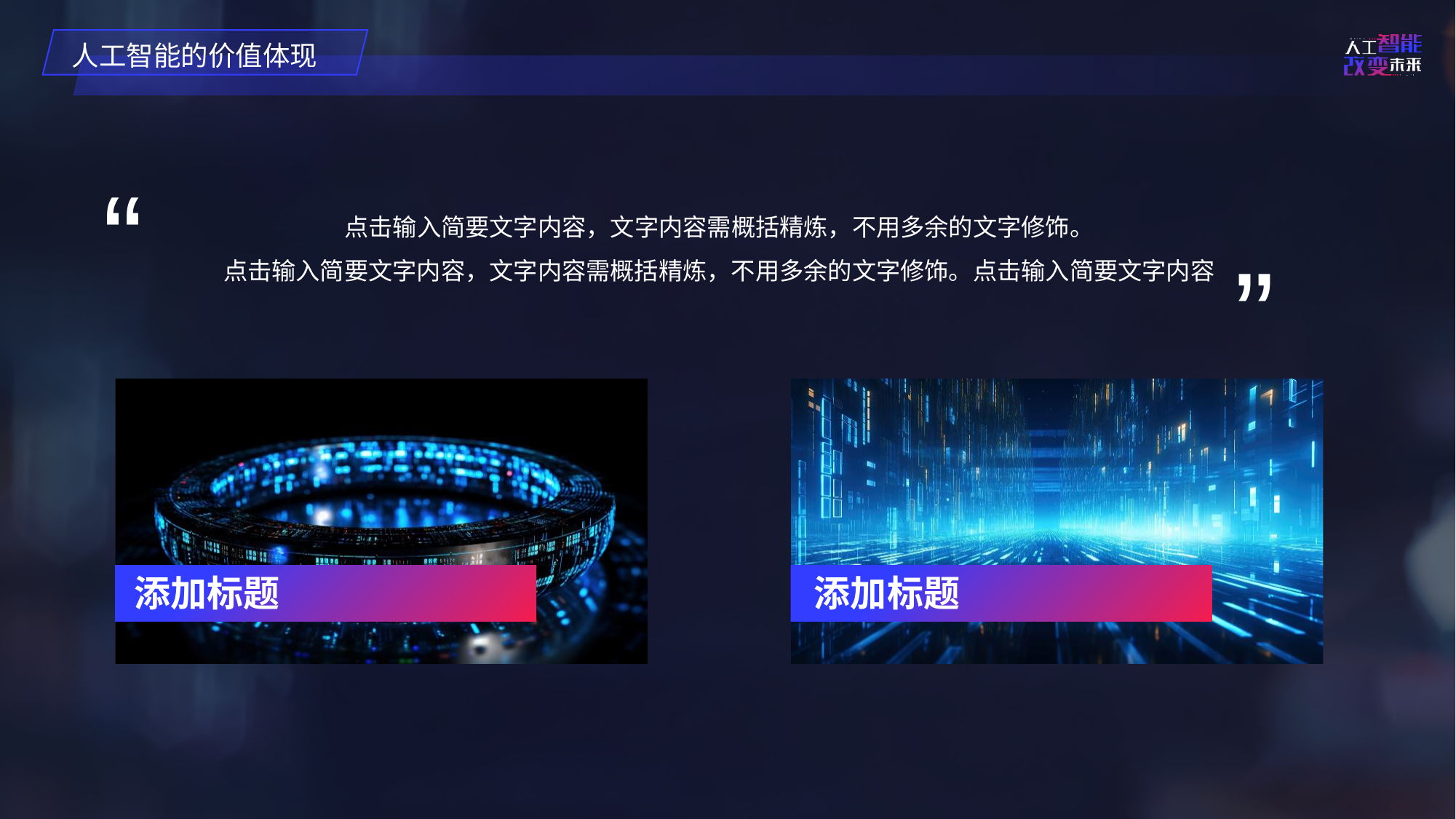

“
”
点击输入简要文字内容，文字内容需概括精炼，不用多余的文字修饰。
点击输入简要文字内容，文字内容需概括精炼，不用多余的文字修饰。点击输入简要文字内容

添加标题

添加标题